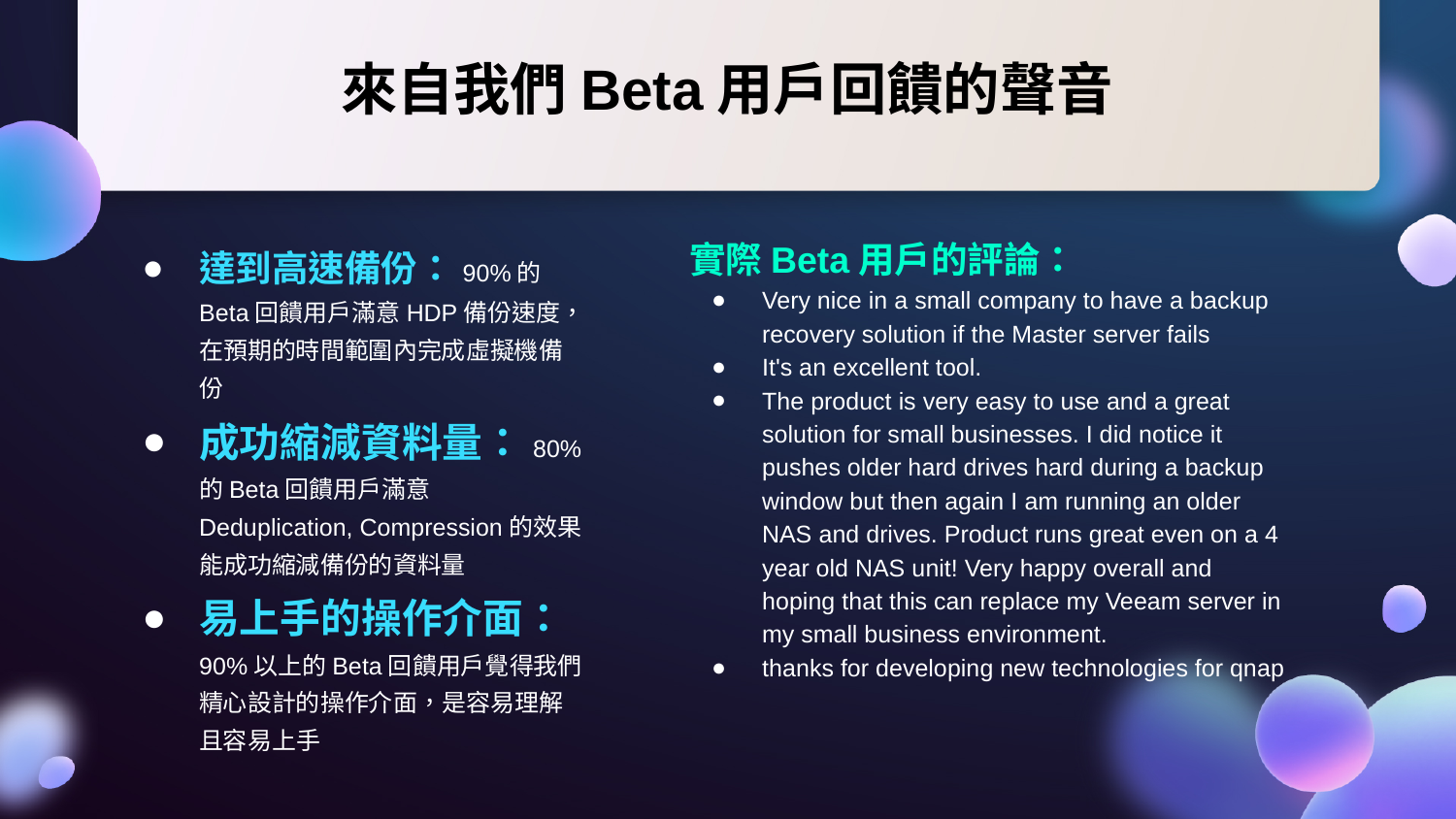

# 來自我們Beta用戶回饋的聲音
達到高速備份：90%的Beta回饋用戶滿意HDP備份速度，在預期的時間範圍內完成虛擬機備份
成功縮減資料量：80%的Beta回饋用戶滿意Deduplication, Compression的效果能成功縮減備份的資料量
易上手的操作介面：90%以上的Beta回饋用戶覺得我們精心設計的操作介面，是容易理解且容易上手

實際Beta用戶的評論：
Very nice in a small company to have a backup recovery solution if the Master server fails
It's an excellent tool.
The product is very easy to use and a great solution for small businesses. I did notice it pushes older hard drives hard during a backup window but then again I am running an older NAS and drives. Product runs great even on a 4 year old NAS unit! Very happy overall and hoping that this can replace my Veeam server in my small business environment.
thanks for developing new technologies for qnap